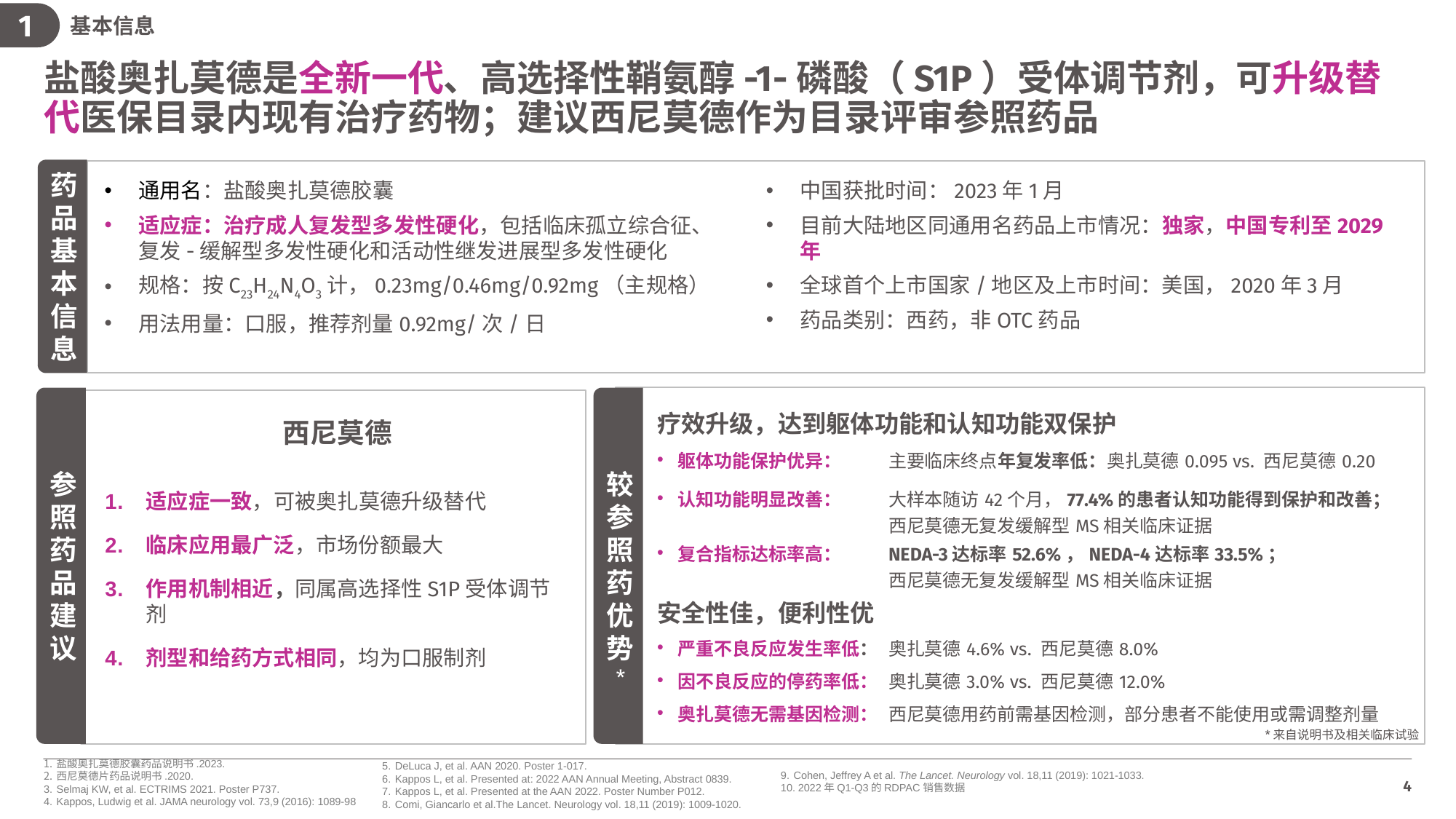

1
基本信息
1
盐酸奥扎莫德是全新一代、高选择性鞘氨醇-1-磷酸（S1P）受体调节剂，可升级替代医保目录内现有治疗药物；建议西尼莫德作为目录评审参照药品

通用名：盐酸奥扎莫德胶囊
适应症：治疗成人复发型多发性硬化，包括临床孤立综合征、
复发-缓解型多发性硬化和活动性继发进展型多发性硬化
规格：按C23H24N4O3计，0.23mg/0.46mg/0.92mg（主规格）
用法用量：口服，推荐剂量0.92mg/次/日

中国获批时间：2023年1月
目前大陆地区同通用名药品上市情况：独家，中国专利至2029年
全球首个上市国家/地区及上市时间：美国，2020年3月
药品类别：西药，非OTC药品

药品基本信息

西尼莫德

适应症一致，可被奥扎莫德升级替代
临床应用最广泛，市场份额最大
作用机制相近，同属高选择性S1P受体调节剂
剂型和给药方式相同，均为口服制剂

| 疗效升级，达到躯体功能和认知功能双保护 |  |
| --- | --- |
| 躯体功能保护优异： | 主要临床终点年复发率低：奥扎莫德0.095 vs. 西尼莫德0.20 |
| 认知功能明显改善： | 大样本随访42个月，77.4%的患者认知功能得到保护和改善； 西尼莫德无复发缓解型MS相关临床证据 |
| 复合指标达标率高： | NEDA-3达标率52.6%，NEDA-4达标率33.5%； 西尼莫德无复发缓解型MS相关临床证据 |
| 安全性佳，便利性优 |  |
| 严重不良反应发生率低： | 奥扎莫德4.6% vs. 西尼莫德8.0% |
| 因不良反应的停药率低： | 奥扎莫德3.0% vs. 西尼莫德12.0% |
| 奥扎莫德无需基因检测： | 西尼莫德用药前需基因检测，部分患者不能使用或需调整剂量 |
较参照药优势
参照药品建议

*
*来自说明书及相关临床试验
Cohen, Jeffrey A et al. The Lancet. Neurology vol. 18,11 (2019): 1021-1033.
 2022年Q1-Q3的RDPAC销售数据
盐酸奥扎莫德胶囊药品说明书.2023.
西尼莫德片药品说明书.2020.
Selmaj KW, et al. ECTRIMS 2021. Poster P737.
Kappos, Ludwig et al. JAMA neurology vol. 73,9 (2016): 1089-98
DeLuca J, et al. AAN 2020. Poster 1-017.
Kappos L, et al. Presented at: 2022 AAN Annual Meeting, Abstract 0839.
Kappos L, et al. Presented at the AAN 2022. Poster Number P012.
Comi, Giancarlo et al.The Lancet. Neurology vol. 18,11 (2019): 1009-1020.

4